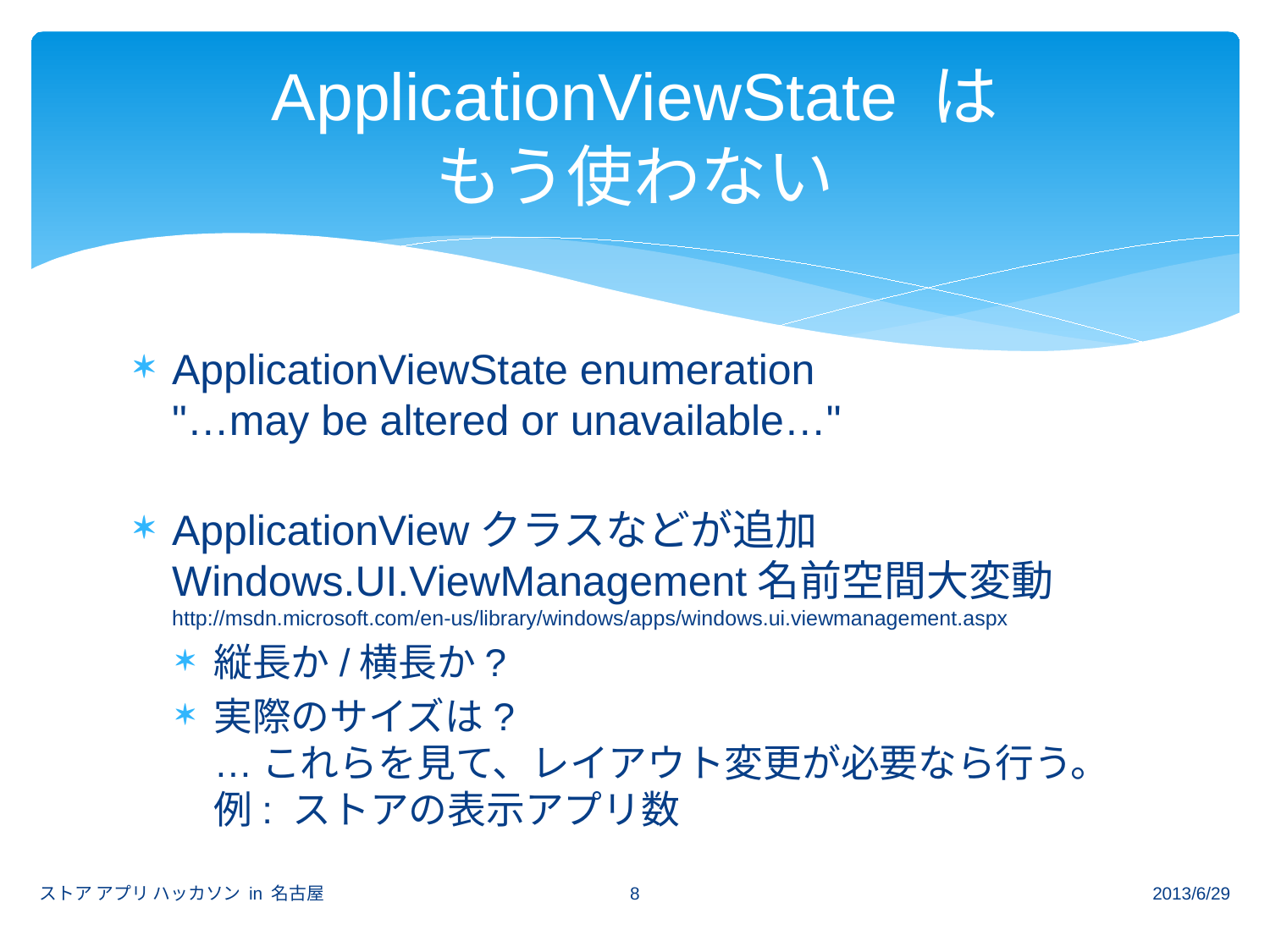

# ApplicationViewState は もう使わない
ApplicationViewState enumeration
"…may be altered or unavailable…"
ApplicationViewクラスなどが追加
Windows.UI.ViewManagement名前空間大変動
http://msdn.microsoft.com/en-us/library/windows/apps/windows.ui.viewmanagement.aspx
縦長か/横長か?
実際のサイズは?
…これらを見て、レイアウト変更が必要なら行う。
例: ストアの表示アプリ数
8
ストア アプリ ハッカソン in 名古屋
2013/6/29